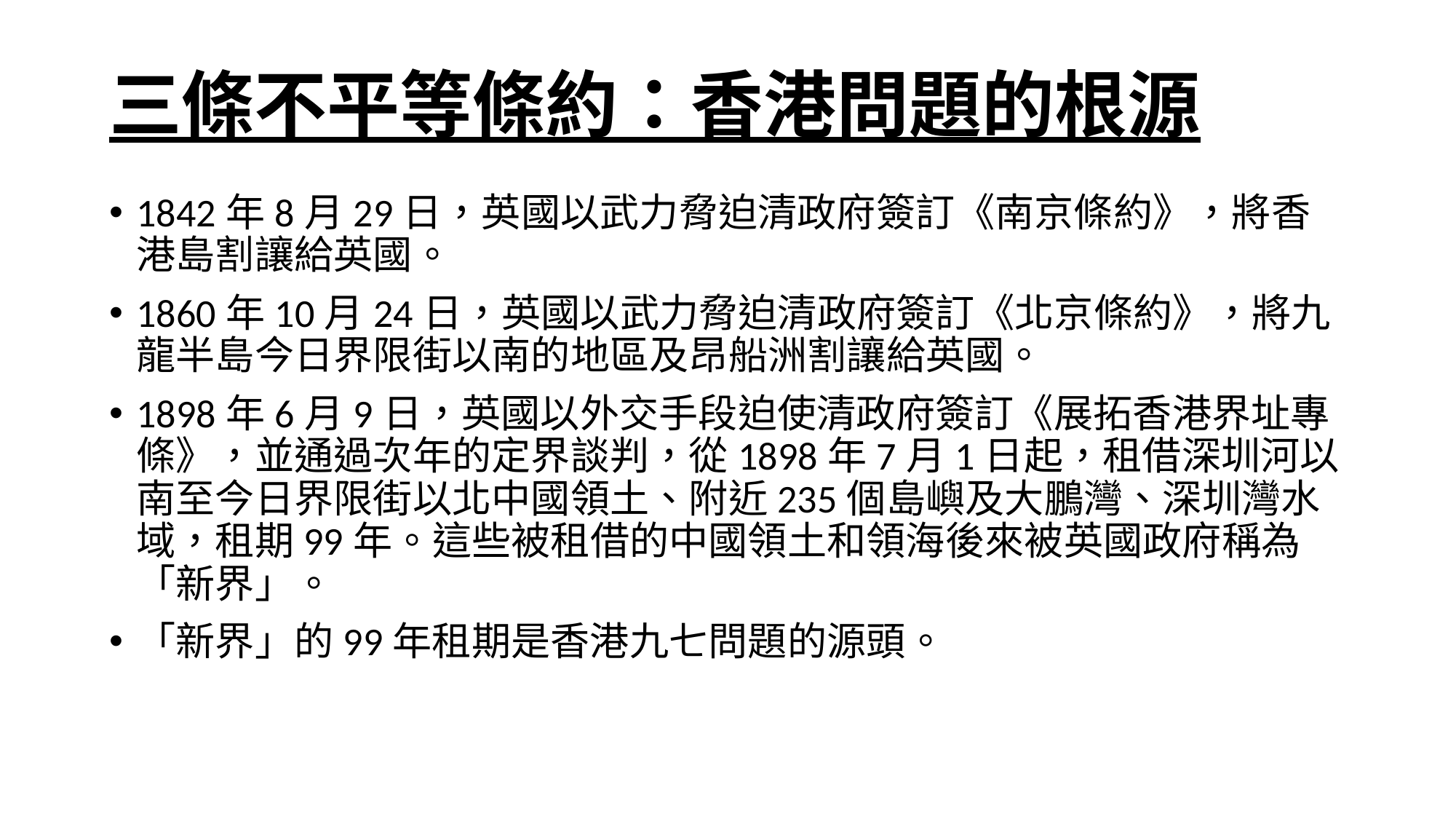

# 三條不平等條約：香港問題的根源
1842年8月29日，英國以武力脅迫清政府簽訂《南京條約》，將香港島割讓給英國。
1860年10月24日，英國以武力脅迫清政府簽訂《北京條約》，將九龍半島今日界限街以南的地區及昂船洲割讓給英國。
1898年6月9日，英國以外交手段迫使清政府簽訂《展拓香港界址專條》，並通過次年的定界談判，從1898年7月1日起，租借深圳河以南至今日界限街以北中國領土、附近235個島嶼及大鵬灣、深圳灣水域，租期99年。這些被租借的中國領土和領海後來被英國政府稱為「新界」。
「新界」的99年租期是香港九七問題的源頭。